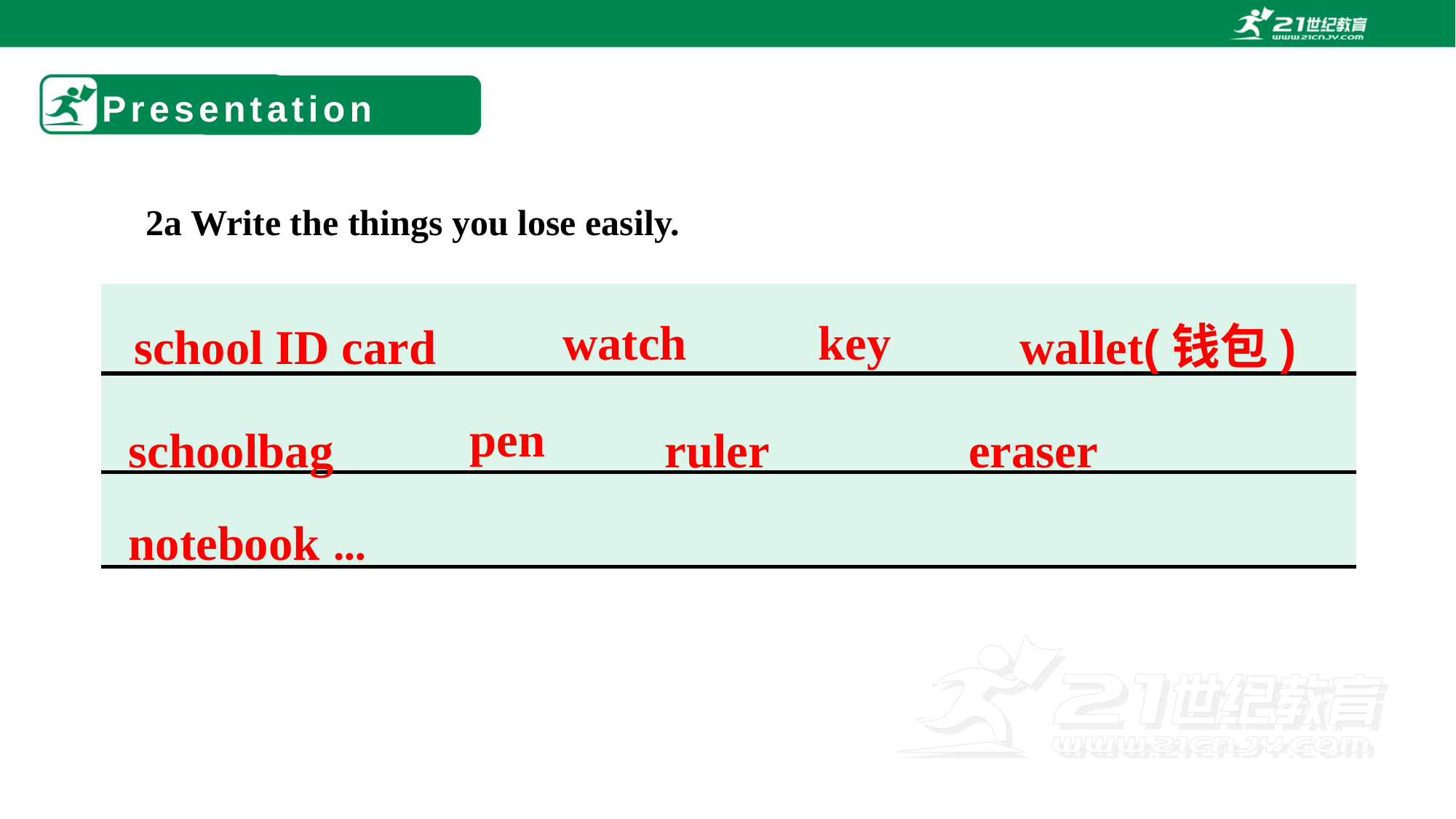

# Presentation
2a Write the things you lose easily.
|  |
| --- |
|  |
|  |
watch
key
school ID card
wallet(钱包)
pen
schoolbag
ruler
eraser
notebook …